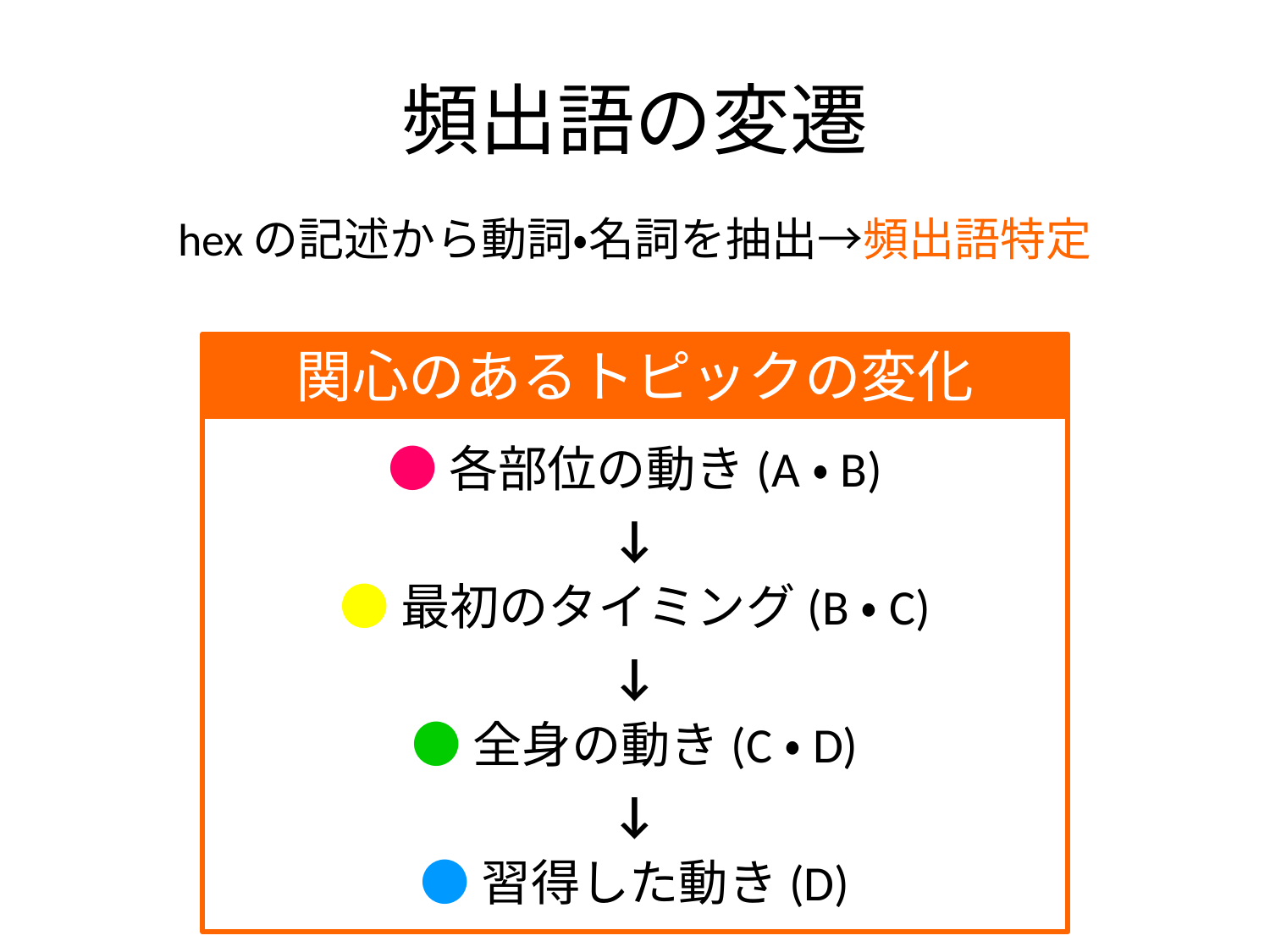

# 頻出語の変遷
hexの記述から動詞・名詞を抽出→頻出語特定
関心のあるトピックの変化
●各部位の動き(A・B)
↓
●最初のタイミング(B・C)
↓
●全身の動き(C・D)
↓
●習得した動き(D)